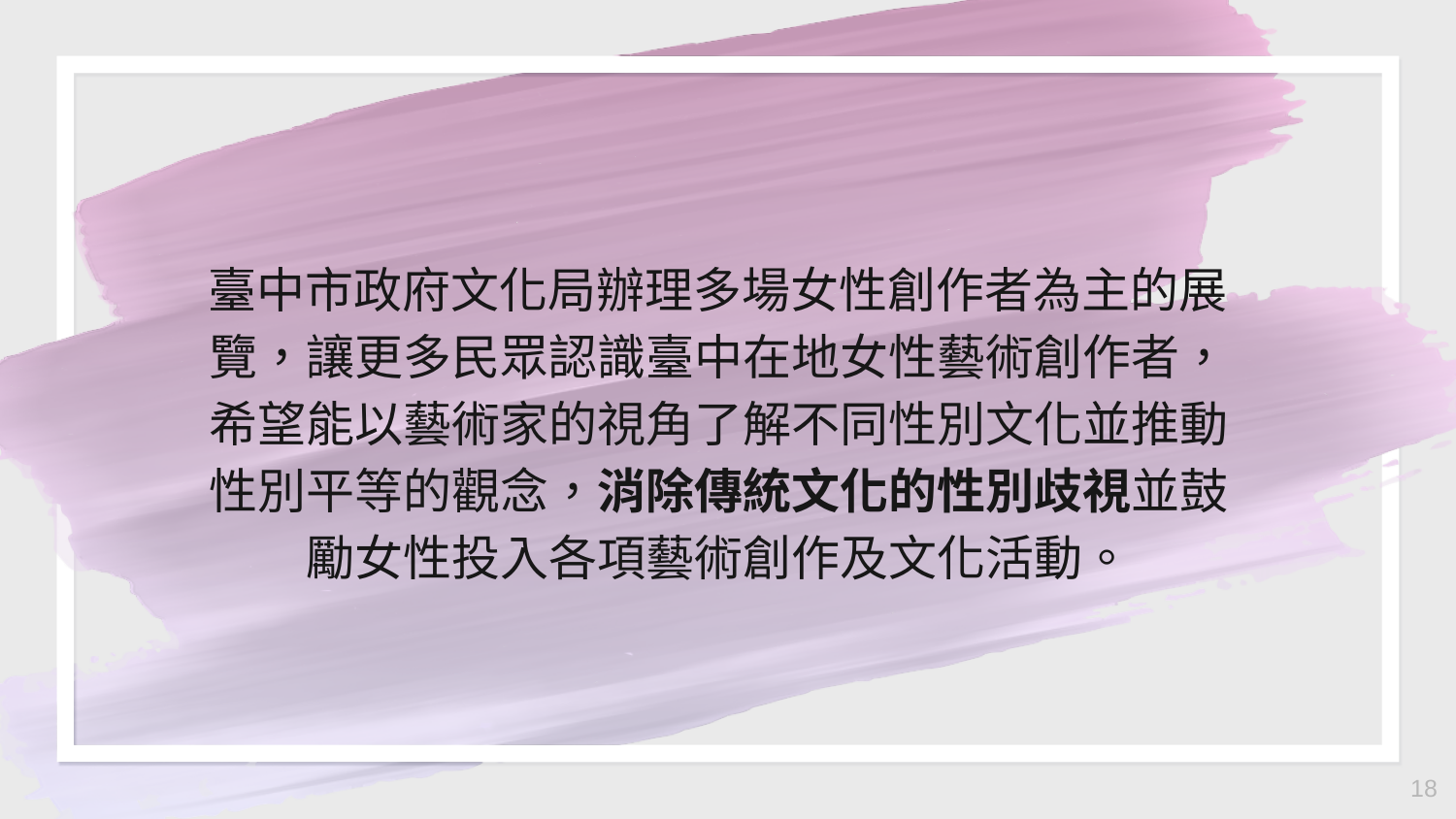

臺中市政府文化局辦理多場女性創作者為主的展覽，讓更多民眾認識臺中在地女性藝術創作者， 希望能以藝術家的視角了解不同性別文化並推動性別平等的觀念，消除傳統文化的性別歧視並鼓勵女性投入各項藝術創作及文化活動。

18